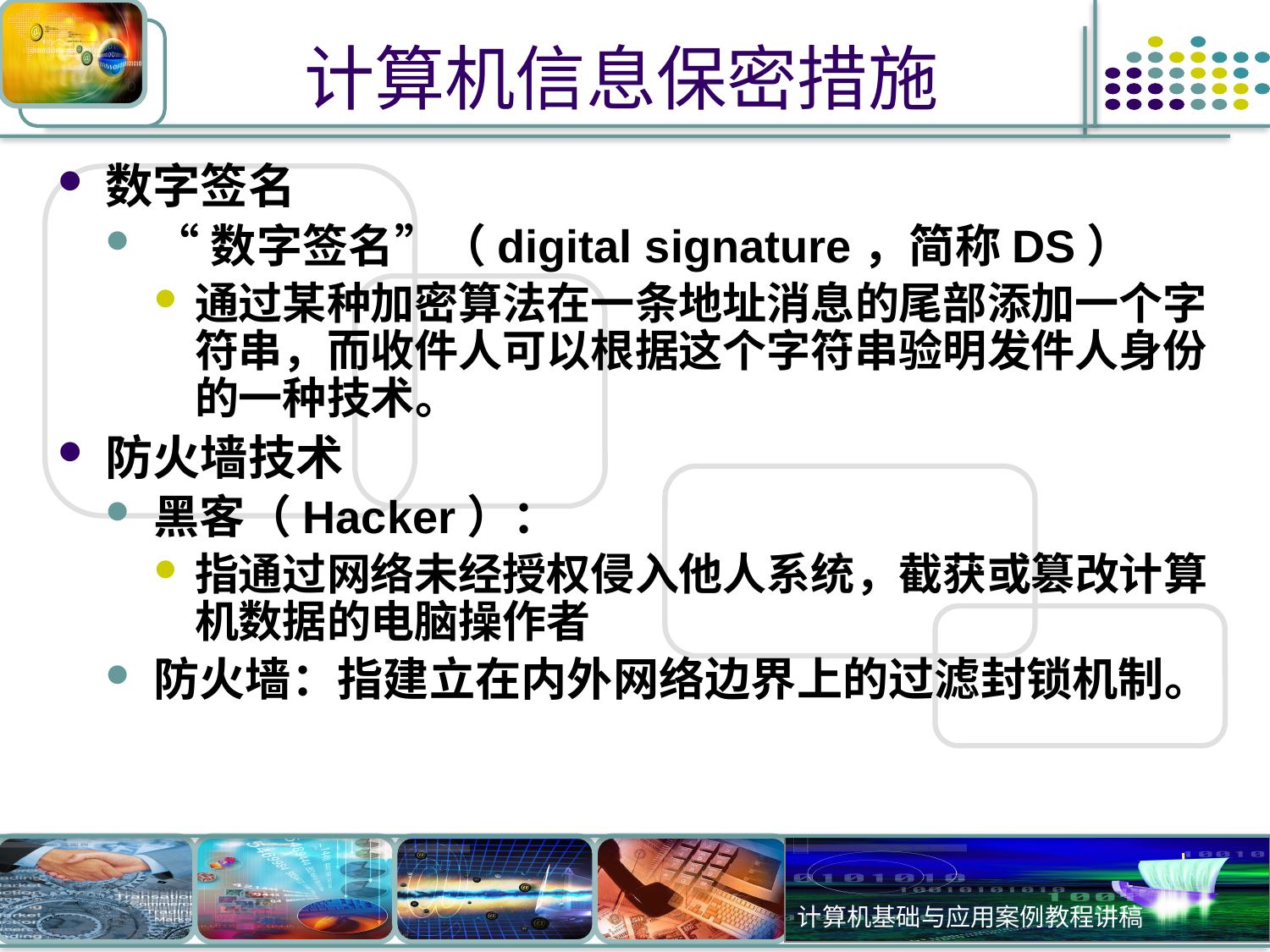

# 计算机信息保密措施
数字签名
“数字签名”（digital signature，简称DS）
通过某种加密算法在一条地址消息的尾部添加一个字符串，而收件人可以根据这个字符串验明发件人身份的一种技术。
防火墙技术
黑客（Hacker）：
指通过网络未经授权侵入他人系统，截获或篡改计算机数据的电脑操作者
防火墙：指建立在内外网络边界上的过滤封锁机制。